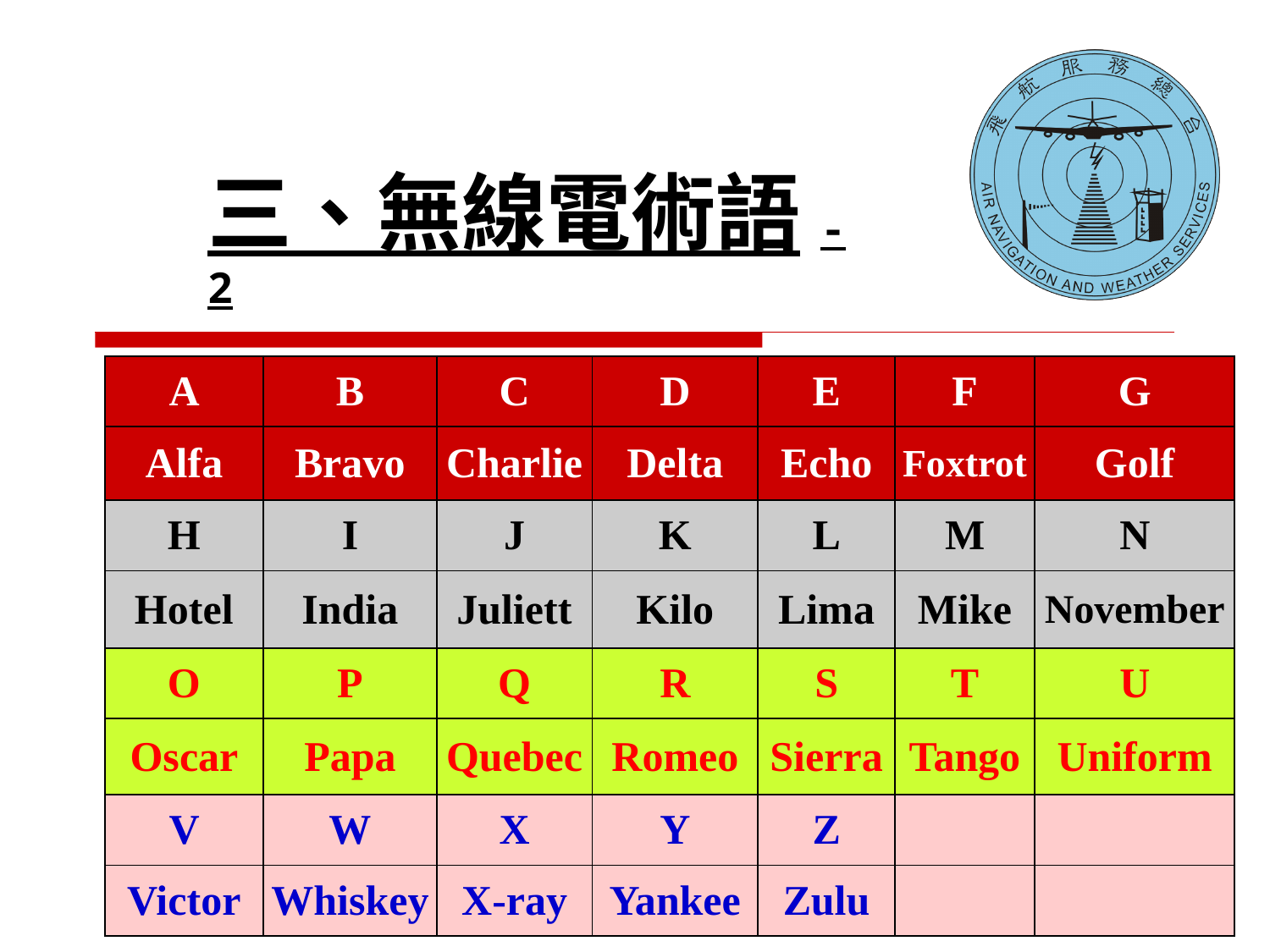

# 三、無線電術語-2
| A | B | C | D | E | F | G |
| --- | --- | --- | --- | --- | --- | --- |
| Alfa | Bravo | Charlie | Delta | Echo | Foxtrot | Golf |
| H | I | J | K | L | M | N |
| Hotel | India | Juliett | Kilo | Lima | Mike | November |
| O | P | Q | R | S | T | U |
| Oscar | Papa | Quebec | Romeo | Sierra | Tango | Uniform |
| V | W | X | Y | Z |  |  |
| Victor | Whiskey | X-ray | Yankee | Zulu |  |  |